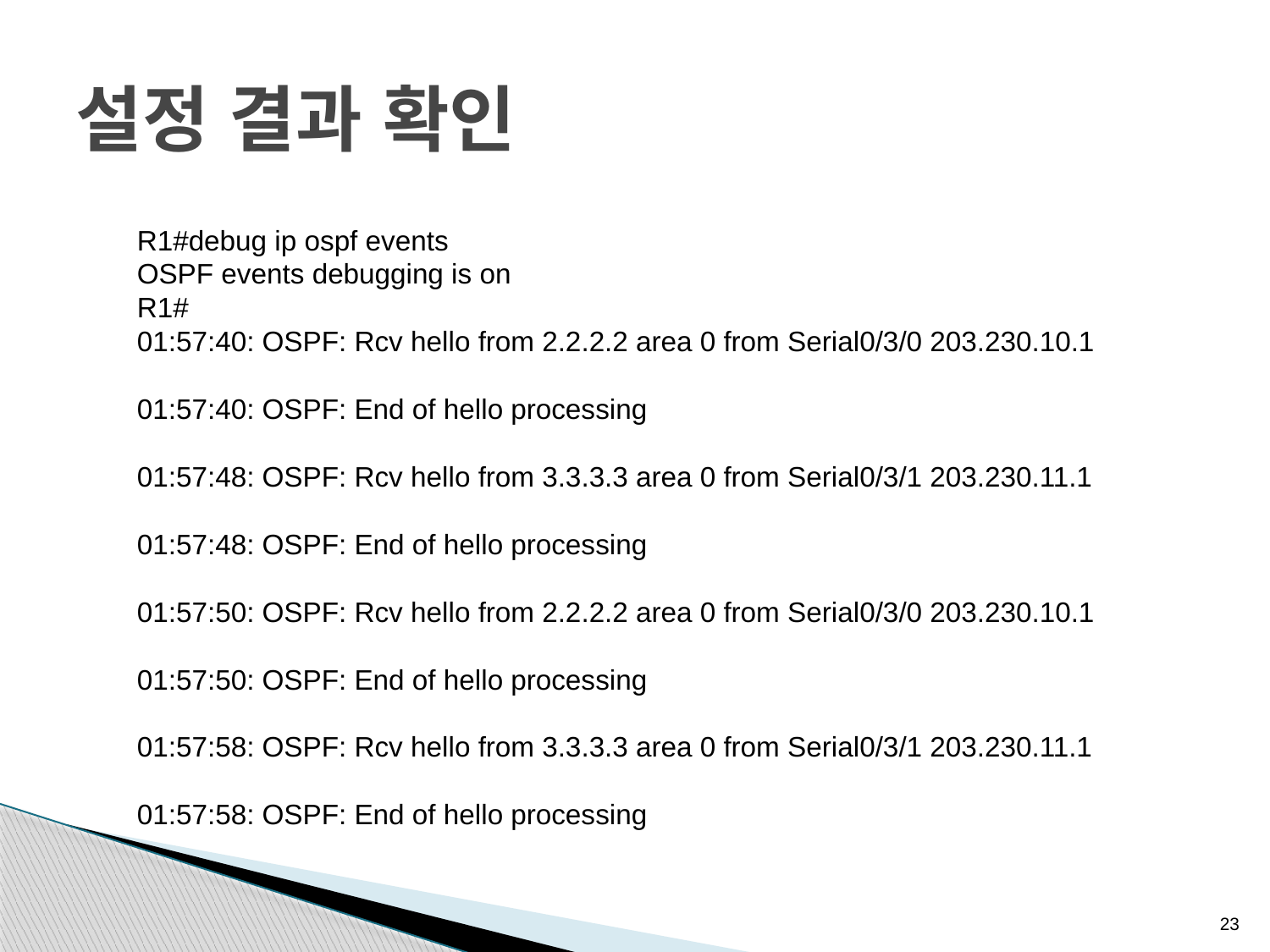

# 설정 결과 확인
R1#debug ip ospf events
OSPF events debugging is on
R1#
01:57:40: OSPF: Rcv hello from 2.2.2.2 area 0 from Serial0/3/0 203.230.10.1

01:57:40: OSPF: End of hello processing

01:57:48: OSPF: Rcv hello from 3.3.3.3 area 0 from Serial0/3/1 203.230.11.1

01:57:48: OSPF: End of hello processing

01:57:50: OSPF: Rcv hello from 2.2.2.2 area 0 from Serial0/3/0 203.230.10.1

01:57:50: OSPF: End of hello processing

01:57:58: OSPF: Rcv hello from 3.3.3.3 area 0 from Serial0/3/1 203.230.11.1

01:57:58: OSPF: End of hello processing
23